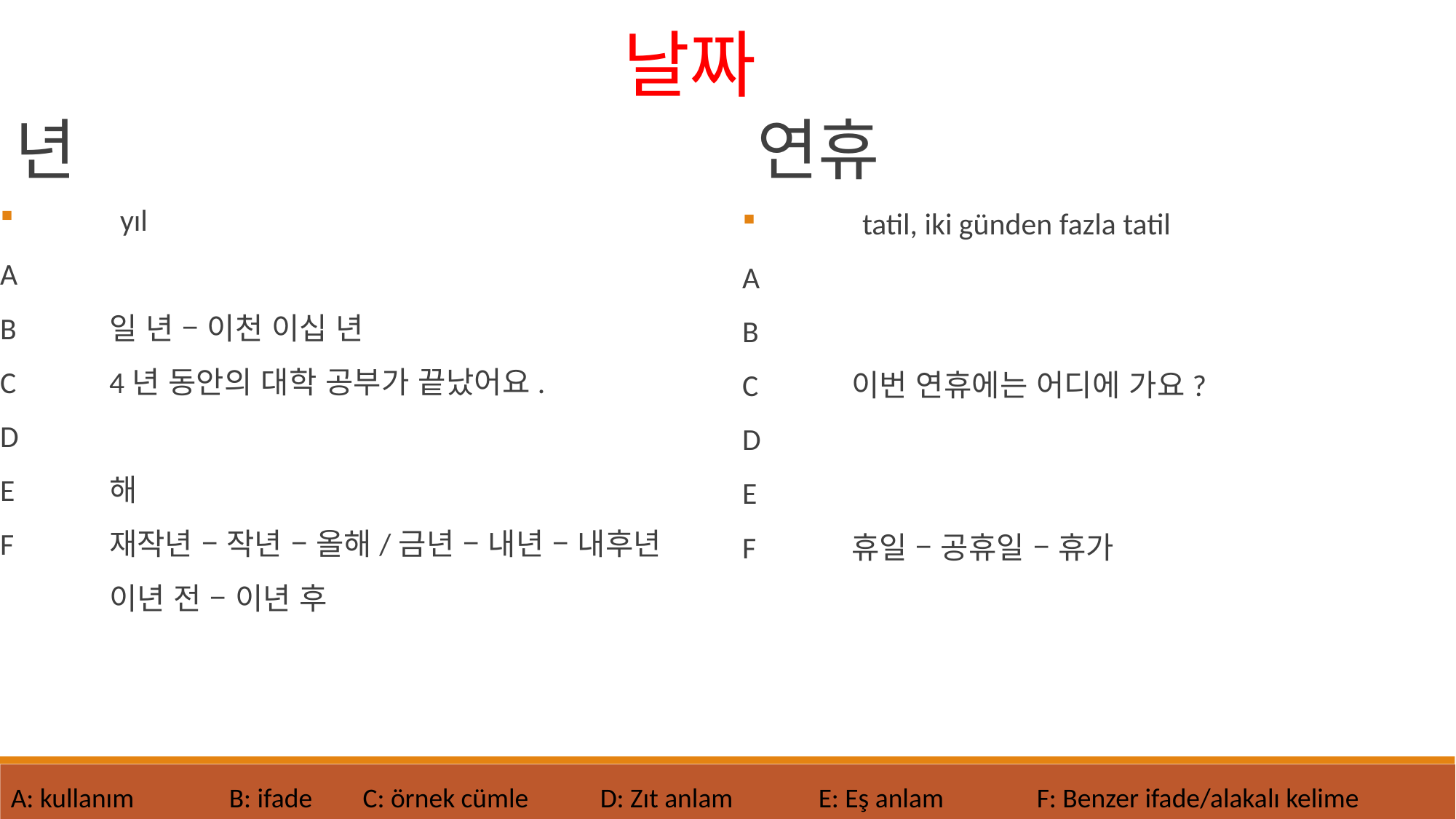

날짜
년
연휴
	yıl
A
B	일 년 – 이천 이십 년
C	4년 동안의 대학 공부가 끝났어요.
D
E	해
F	재작년 – 작년 – 올해/금년 – 내년 – 내후년
	이년 전 – 이년 후
	tatil, iki günden fazla tatil
A
B
C	이번 연휴에는 어디에 가요?
D
E
F	휴일 – 공휴일 – 휴가
A: kullanım 	B: ifade	    C: örnek cümle
D: Zıt anlam	E: Eş anlam	F: Benzer ifade/alakalı kelime